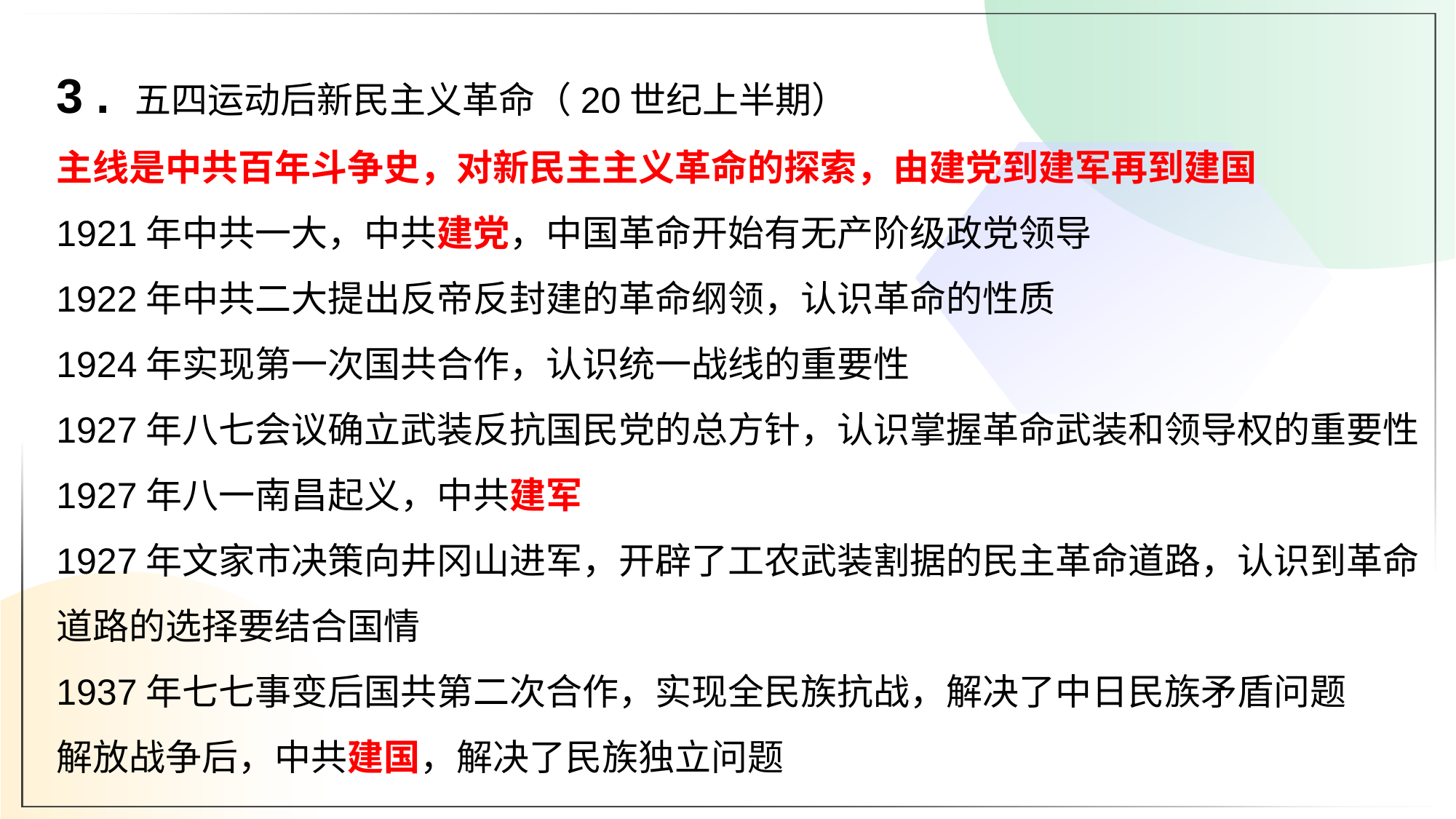

3 . 五四运动后新民主义革命（20世纪上半期）
主线是中共百年斗争史，对新民主主义革命的探索，由建党到建军再到建国
1921年中共一大，中共建党，中国革命开始有无产阶级政党领导
1922年中共二大提出反帝反封建的革命纲领，认识革命的性质
1924年实现第一次国共合作，认识统一战线的重要性
1927年八七会议确立武装反抗国民党的总方针，认识掌握革命武装和领导权的重要性
1927年八一南昌起义，中共建军
1927年文家市决策向井冈山进军，开辟了工农武装割据的民主革命道路，认识到革命道路的选择要结合国情
1937年七七事变后国共第二次合作，实现全民族抗战，解决了中日民族矛盾问题
解放战争后，中共建国，解决了民族独立问题